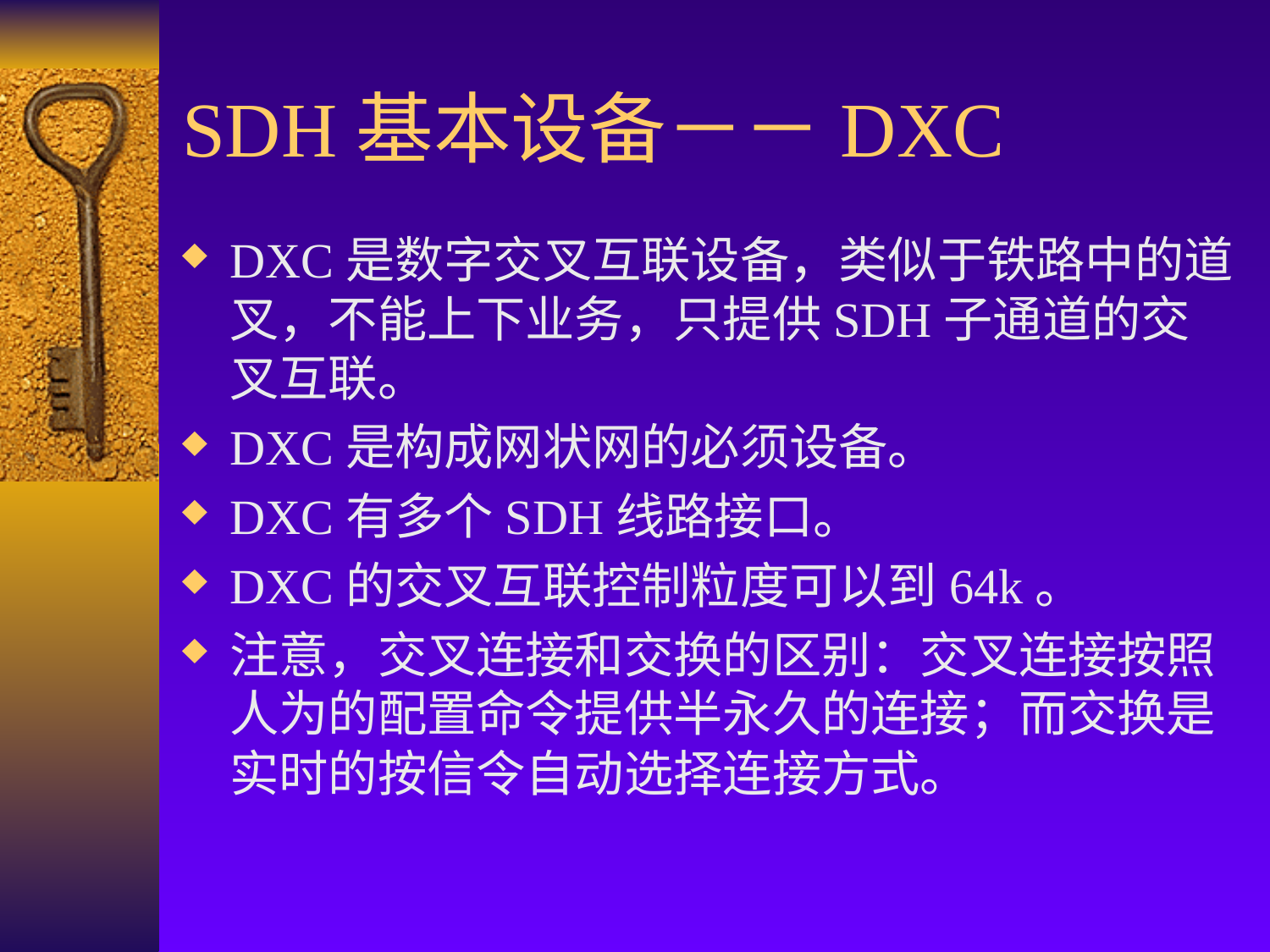

# SDH基本设备－－DXC
DXC是数字交叉互联设备，类似于铁路中的道叉，不能上下业务，只提供SDH子通道的交叉互联。
DXC是构成网状网的必须设备。
DXC有多个SDH线路接口。
DXC的交叉互联控制粒度可以到64k。
注意，交叉连接和交换的区别：交叉连接按照人为的配置命令提供半永久的连接；而交换是实时的按信令自动选择连接方式。